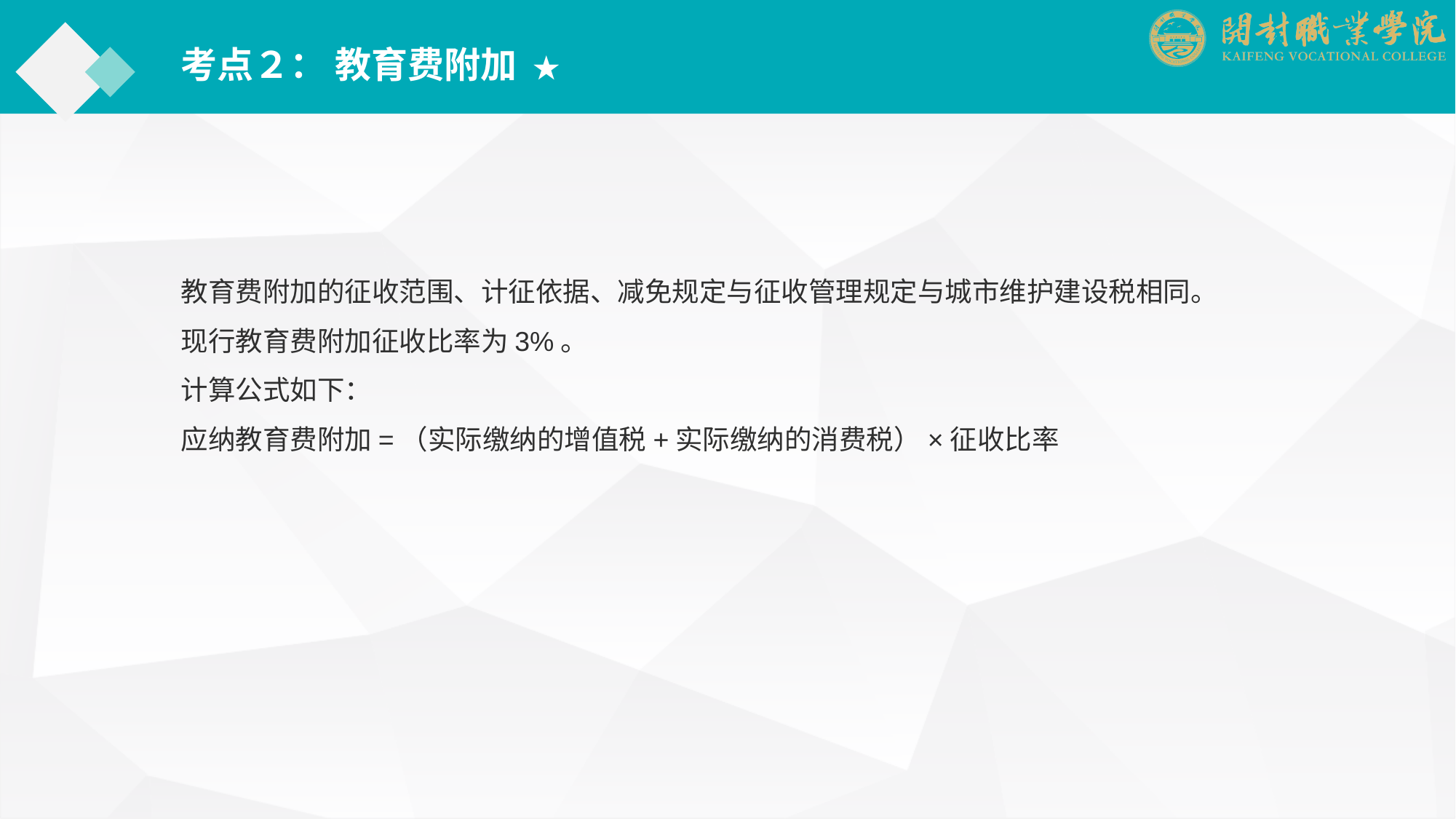

考点２： 教育费附加  ★
教育费附加的征收范围、计征依据、减免规定与征收管理规定与城市维护建设税相同。
现行教育费附加征收比率为3%。
计算公式如下：
应纳教育费附加=（实际缴纳的增值税+实际缴纳的消费税）×征收比率